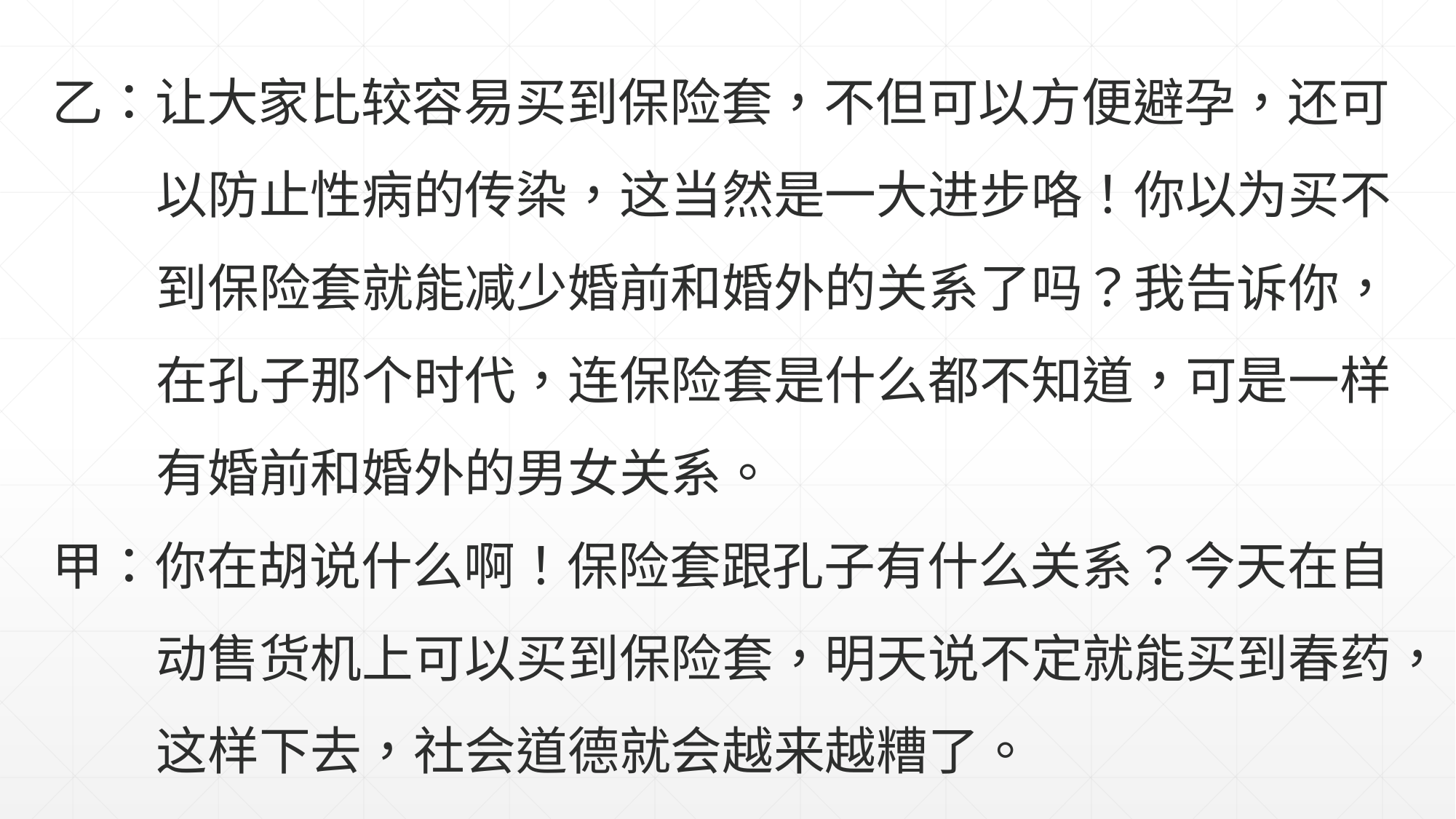

乙：让大家比较容易买到保险套，不但可以方便避孕，还可
        以防止性病的传染，这当然是一大进步咯！你以为买不
        到保险套就能减少婚前和婚外的关系了吗？我告诉你，
        在孔子那个时代，连保险套是什么都不知道，可是一样
        有婚前和婚外的男女关系。
甲：你在胡说什么啊！保险套跟孔子有什么关系？今天在自
        动售货机上可以买到保险套，明天说不定就能买到春药，
        这样下去，社会道德就会越来越糟了。